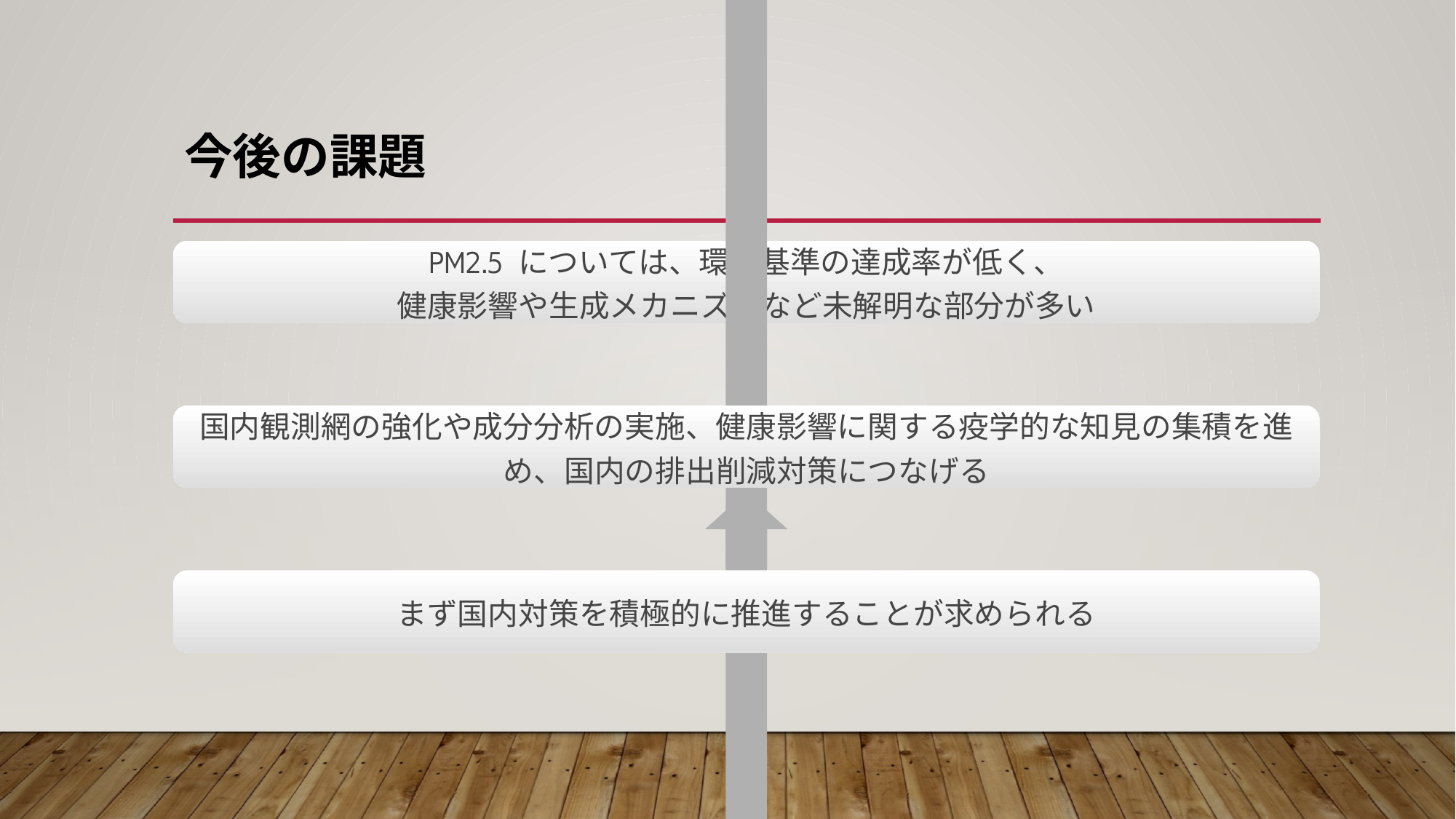

# 今後の課題
PM2.5 については、環境基準の達成率が低く、
健康影響や生成メカニズムなど未解明な部分が多い
国内観測網の強化や成分分析の実施、健康影響に関する疫学的な知見の集積を進め、国内の排出削減対策につなげる
まず国内対策を積極的に推進することが求められる